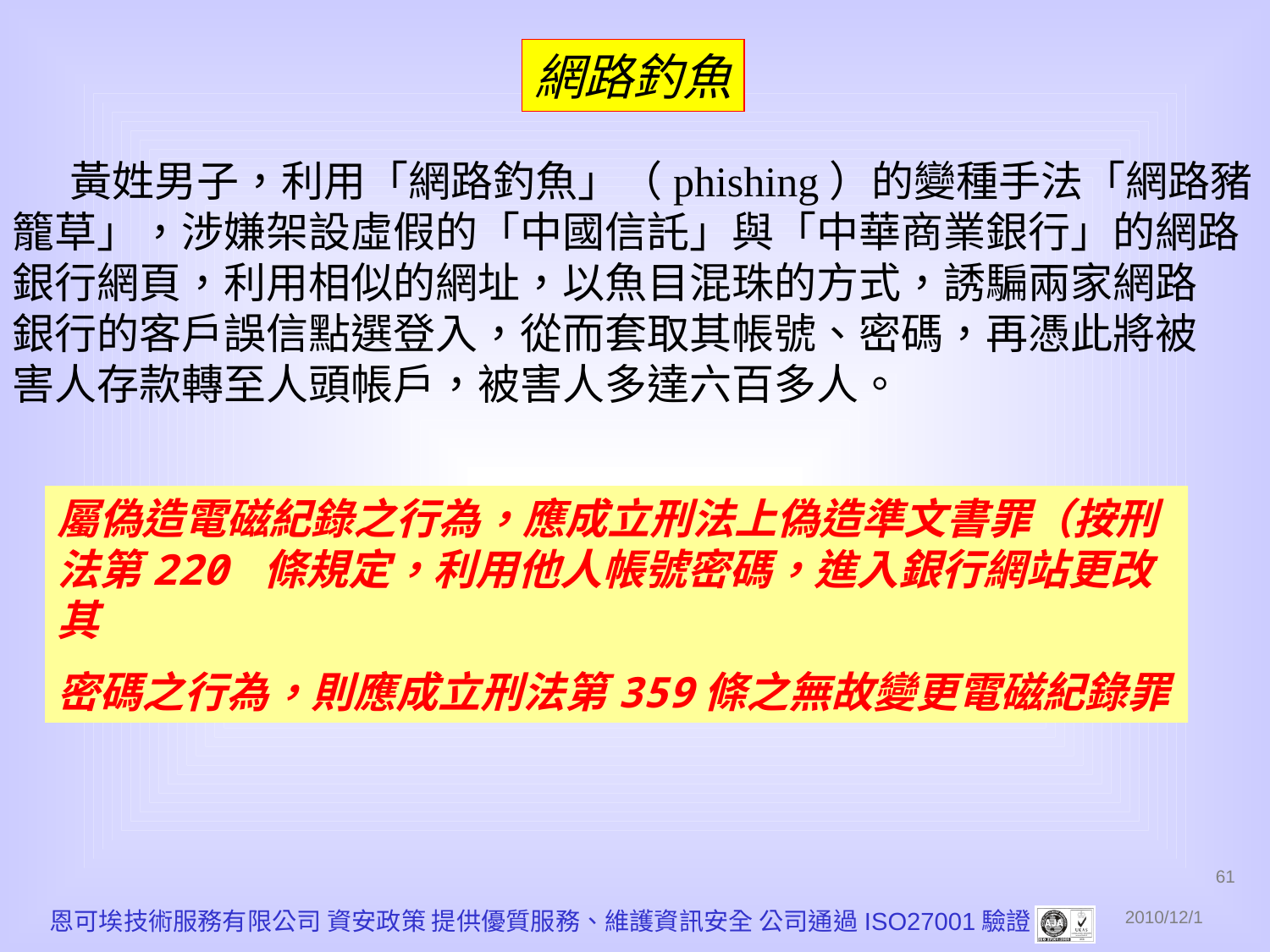

網路釣魚
     黃姓男子，利用「網路釣魚」（phishing）的變種手法「網路豬
籠草」，涉嫌架設虛假的「中國信託」與「中華商業銀行」的網路
銀行網頁，利用相似的網址，以魚目混珠的方式，誘騙兩家網路
銀行的客戶誤信點選登入，從而套取其帳號、密碼，再憑此將被
害人存款轉至人頭帳戶，被害人多達六百多人。

屬偽造電磁紀錄之行為，應成立刑法上偽造準文書罪（按刑法第220 條規定，利用他人帳號密碼，進入銀行網站更改其
密碼之行為，則應成立刑法第359條之無故變更電磁紀錄罪
61
恩可埃技術服務有限公司 資安政策 提供優質服務、維護資訊安全 公司通過ISO27001驗證
2010/12/1